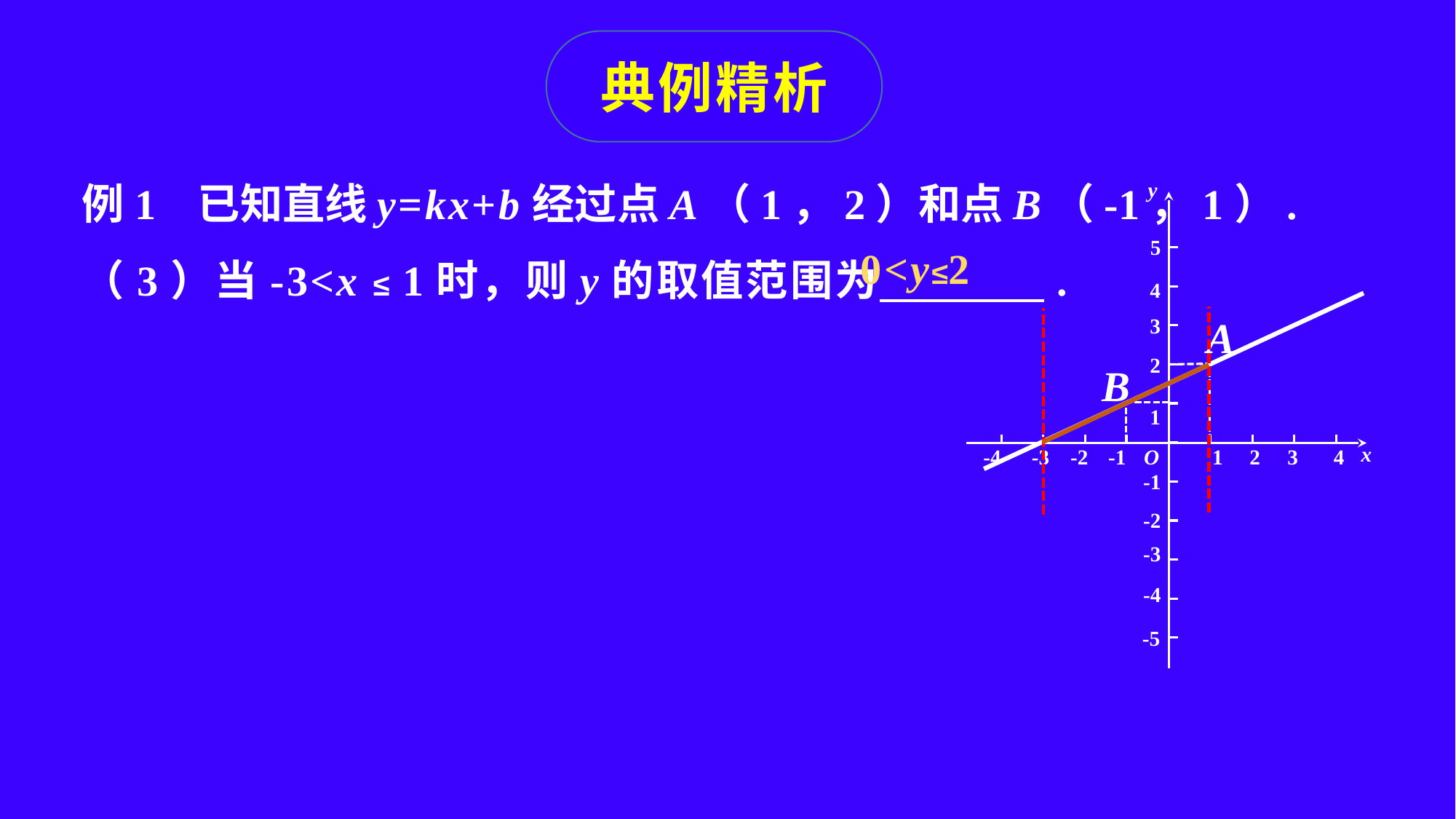

典例精析

例1   已知直线y=kx+b经过点A（1，2）和点B（-1，1）.
（3）当-3<x ≤ 1时，则y的取值范围为              .
y
5
4
3
2
1
x
O
-4
-3
-2
-1
1
2
3
4
-1
-2
-3
-4
-5
0<y≤2
A
B